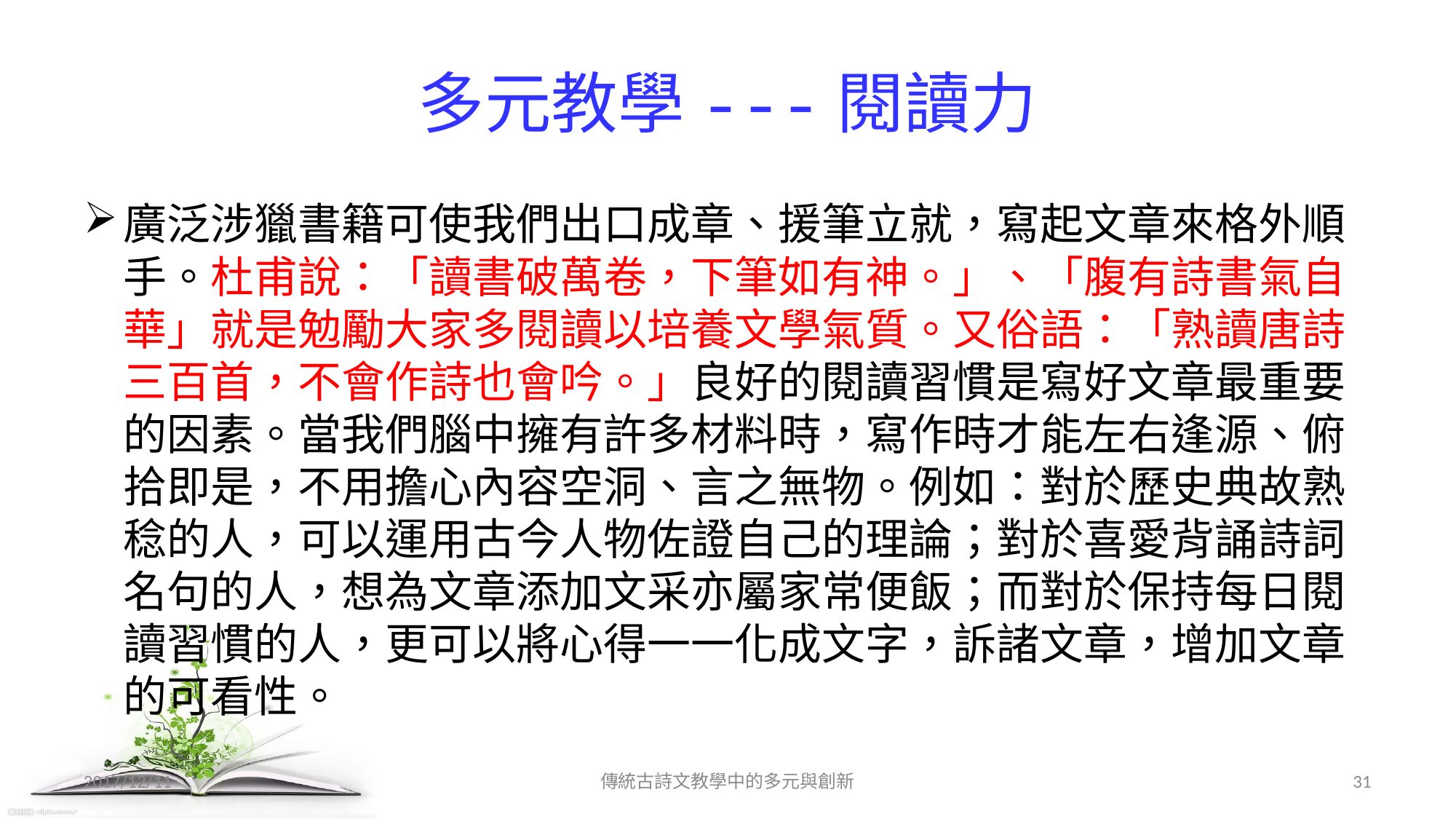

# 多元教學---閱讀力
廣泛涉獵書籍可使我們出口成章、援筆立就，寫起文章來格外順手。杜甫說：「讀書破萬卷，下筆如有神。」、「腹有詩書氣自華」就是勉勵大家多閱讀以培養文學氣質。又俗語：「熟讀唐詩三百首，不會作詩也會吟。」良好的閱讀習慣是寫好文章最重要的因素。當我們腦中擁有許多材料時，寫作時才能左右逢源、俯拾即是，不用擔心內容空洞、言之無物。例如：對於歷史典故熟稔的人，可以運用古今人物佐證自己的理論；對於喜愛背誦詩詞名句的人，想為文章添加文采亦屬家常便飯；而對於保持每日閱讀習慣的人，更可以將心得一一化成文字，訴諸文章，增加文章的可看性。
2017/12/11
傳統古詩文教學中的多元與創新
31